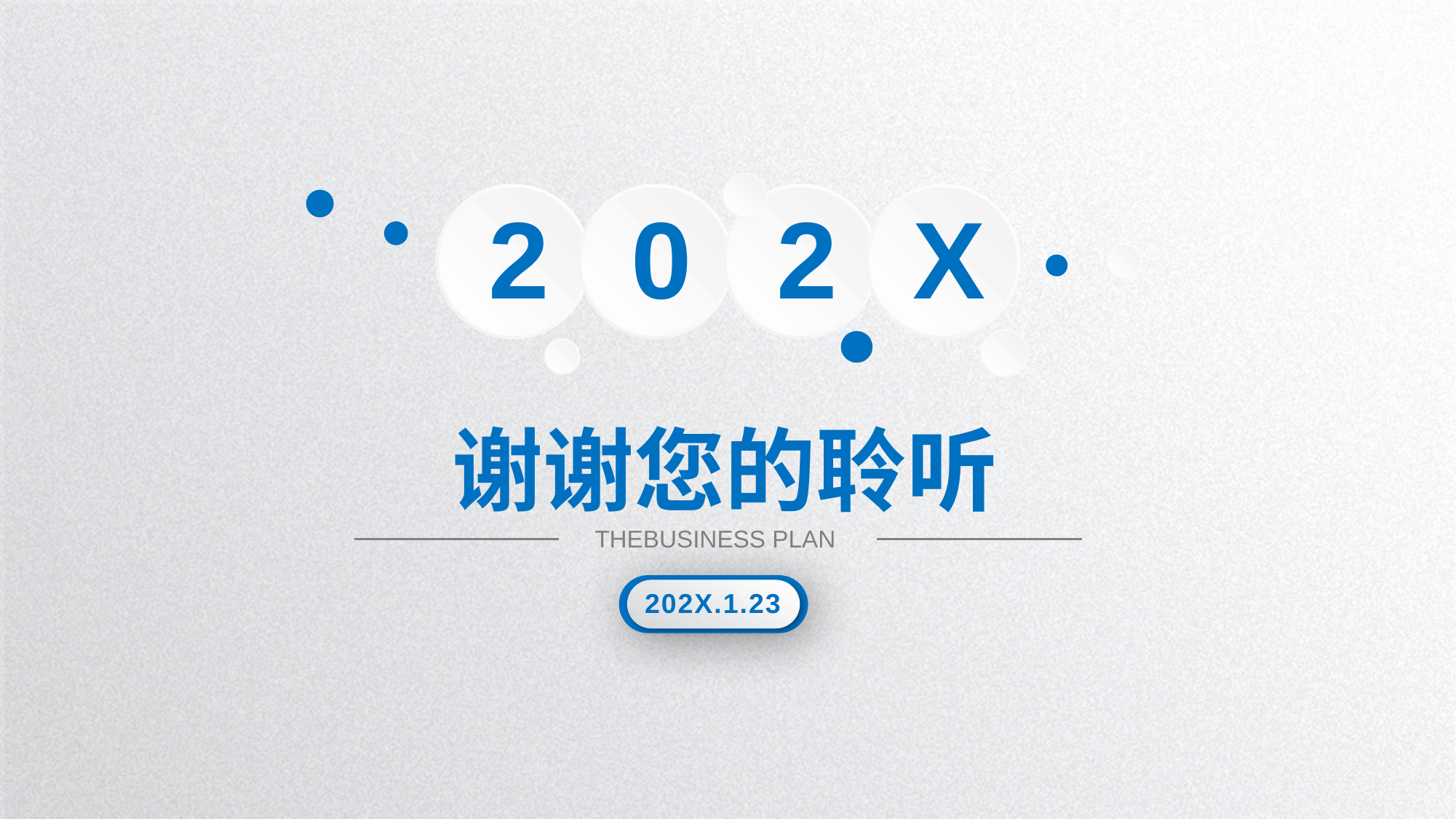

2

0

2

X

谢谢您的聆听
THEBUSINESS PLAN

202X.1.23